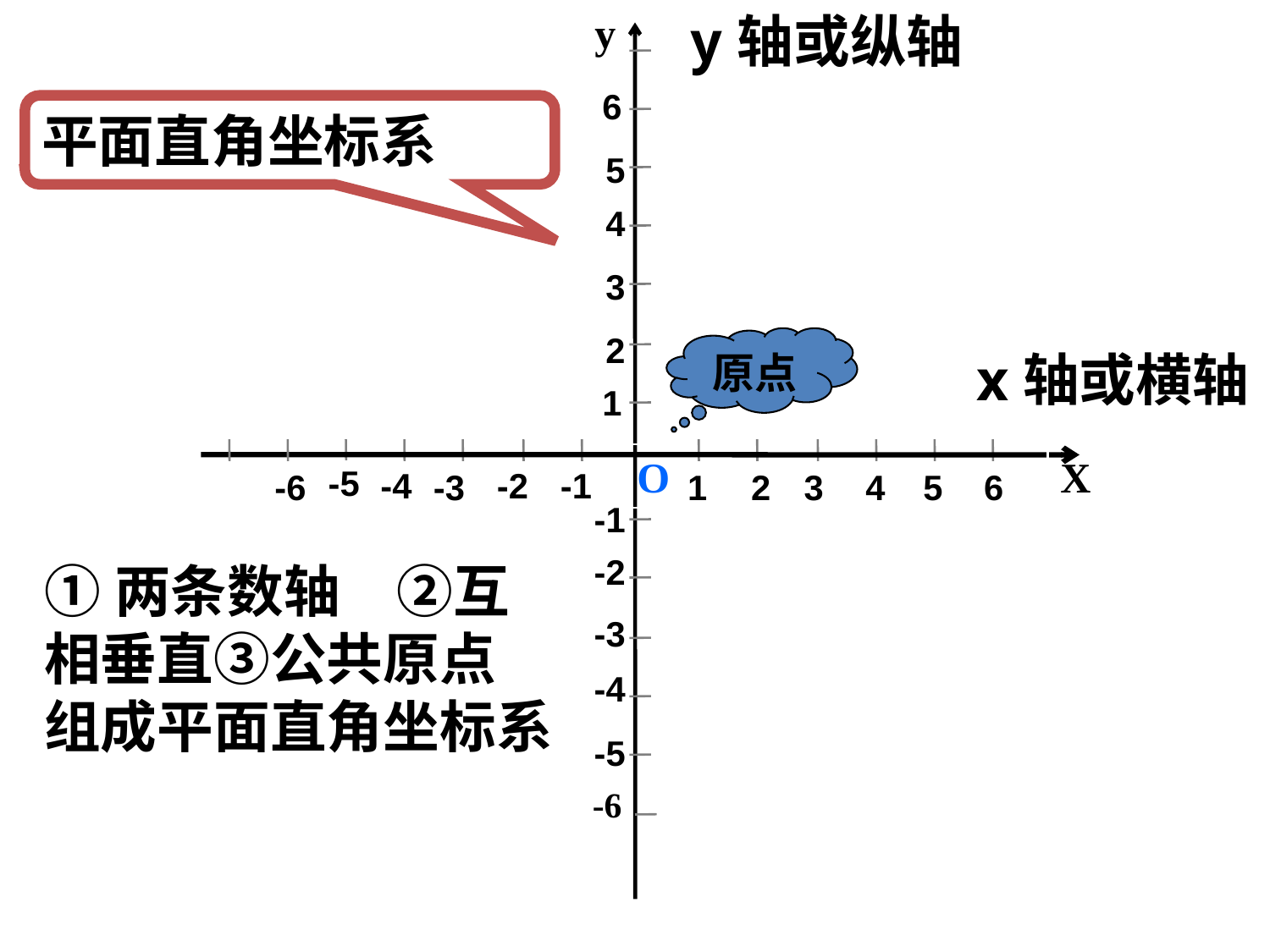

y

6

5

4

3

2

1

-1

-2

-3

-4

-5

-6

y轴或纵轴
#
平面直角坐标系
原点
x轴或横轴

X

-5
-4
-2
-1
-6
-3
1
2
3
4
5
6
O
①两条数轴　②互相垂直③公共原点     组成平面直角坐标系